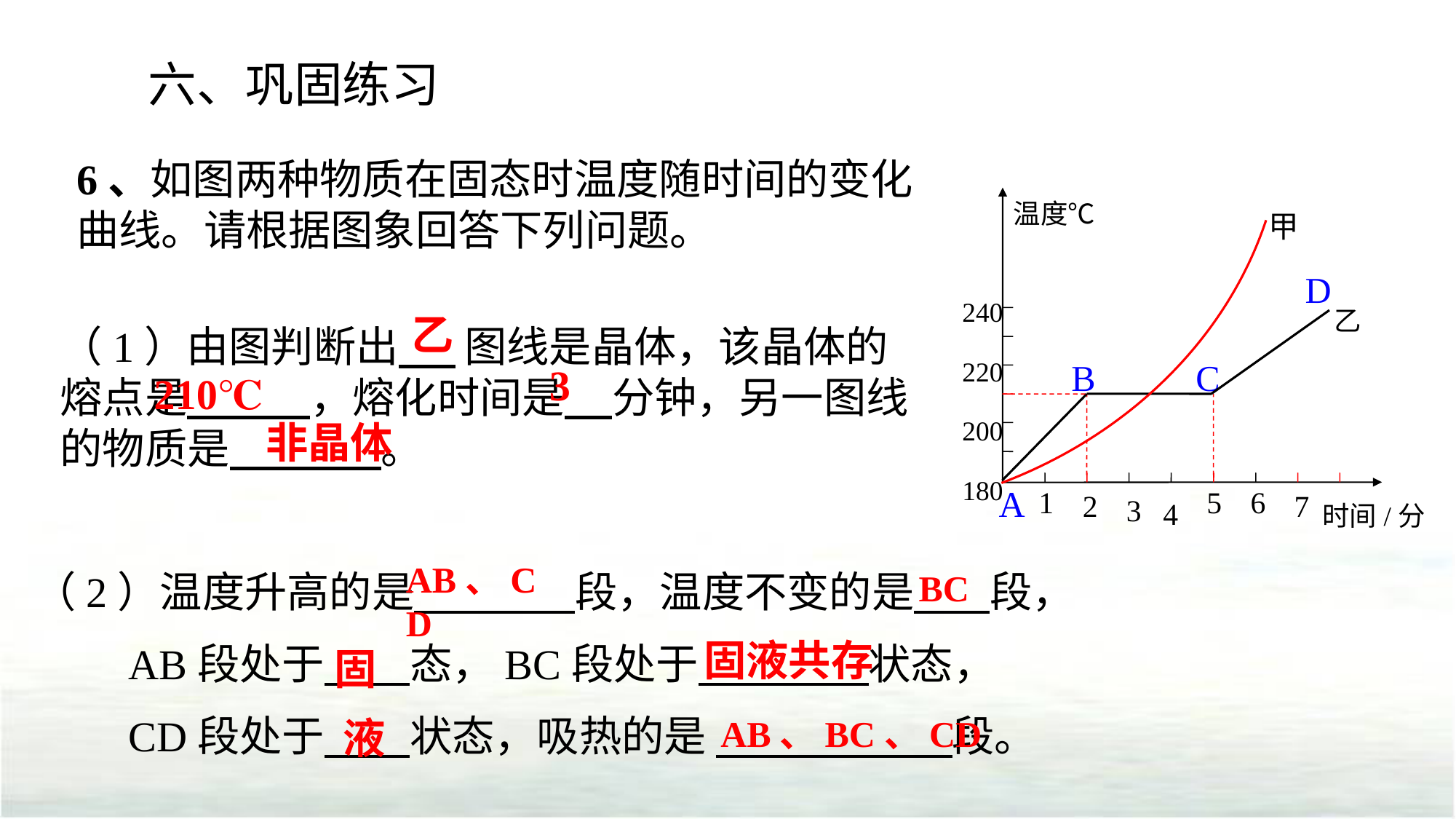

六、巩固练习

1
5
6
2
7
3
4
温度℃
240
220
200
180
时间/分
甲
乙
D
B
C
A
6、如图两种物质在固态时温度随时间的变化曲线。请根据图象回答下列问题。
乙
（1）由图判断出       图线是晶体，该晶体的熔点是             ，熔化时间是     分钟，另一图线的物质是                。
3
210℃
非晶体
AB、CD
BC
（2）温度升高的是                 段，温度不变的是        段，
         AB段处于         态，BC段处于                  状态，
         CD段处于         状态，吸热的是                          段。
固液共存
固
AB、BC、CD
液